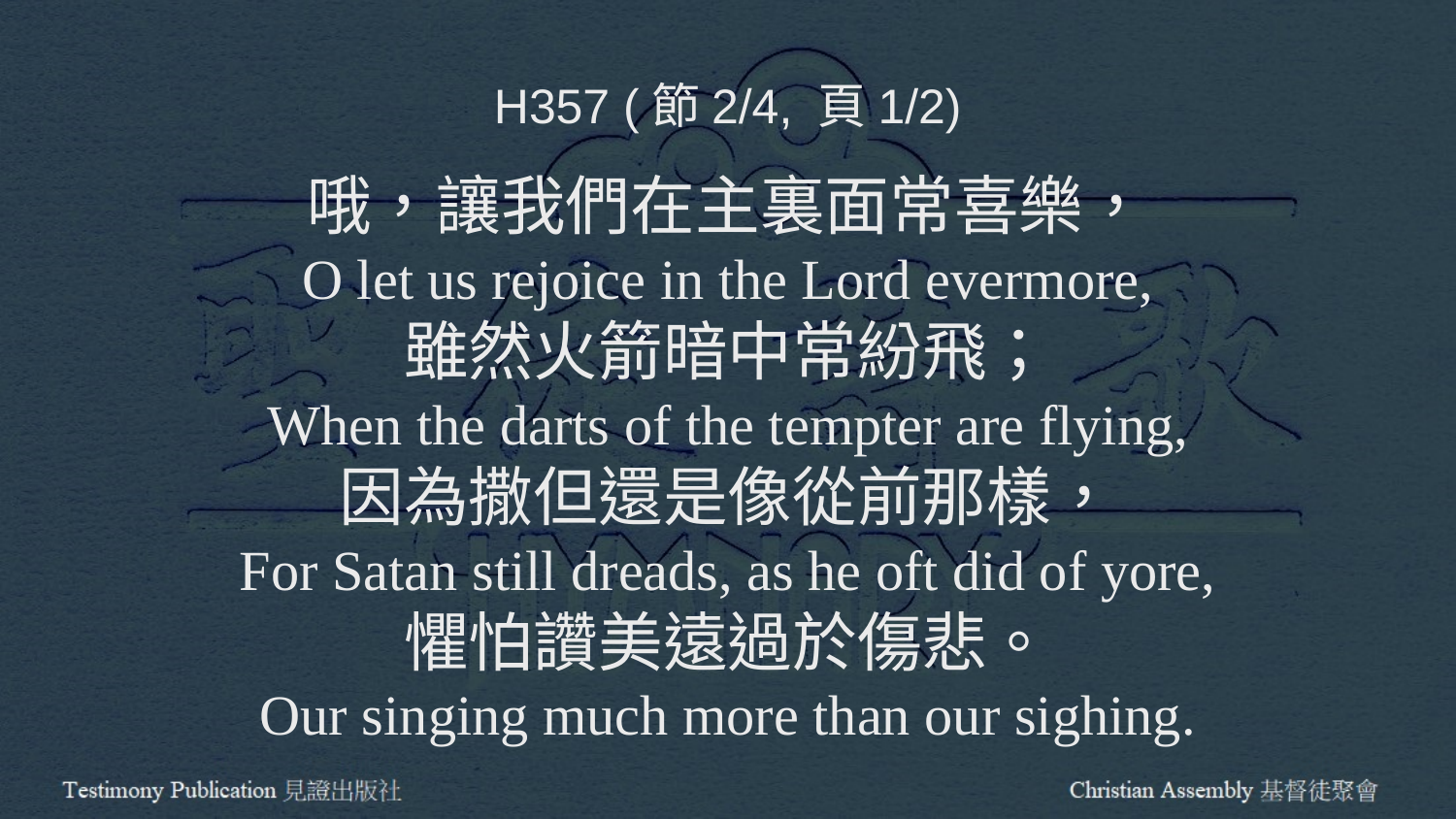

H357 (節2/4, 頁1/2)

哦，讓我們在主裏面常喜樂，
O let us rejoice in the Lord evermore,
雖然火箭暗中常紛飛；
When the darts of the tempter are flying,
因為撒但還是像從前那樣，
For Satan still dreads, as he oft did of yore,
懼怕讚美遠過於傷悲。
Our singing much more than our sighing.